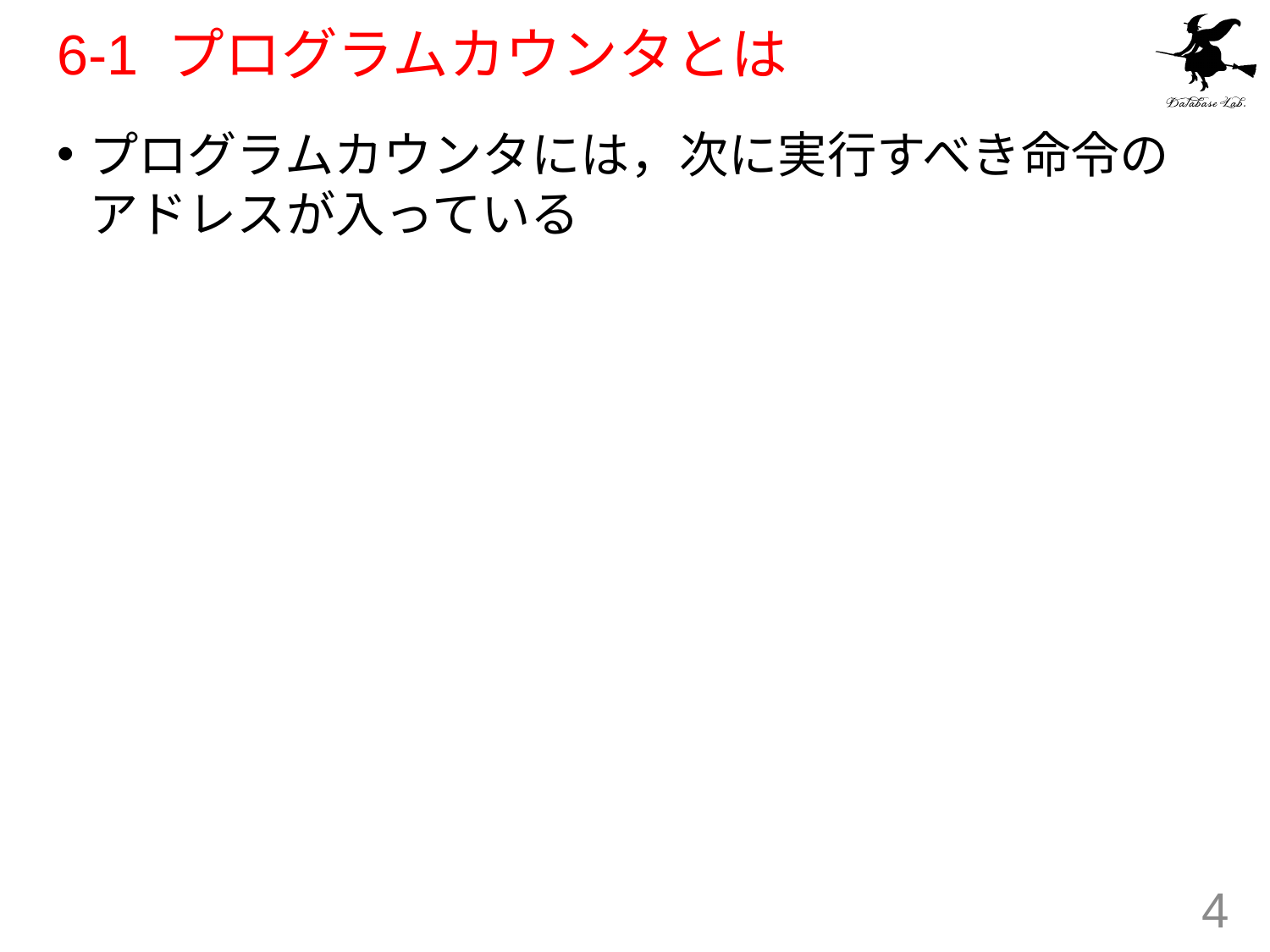

# 6-1 プログラムカウンタとは
プログラムカウンタには，次に実行すべき命令のアドレスが入っている

4